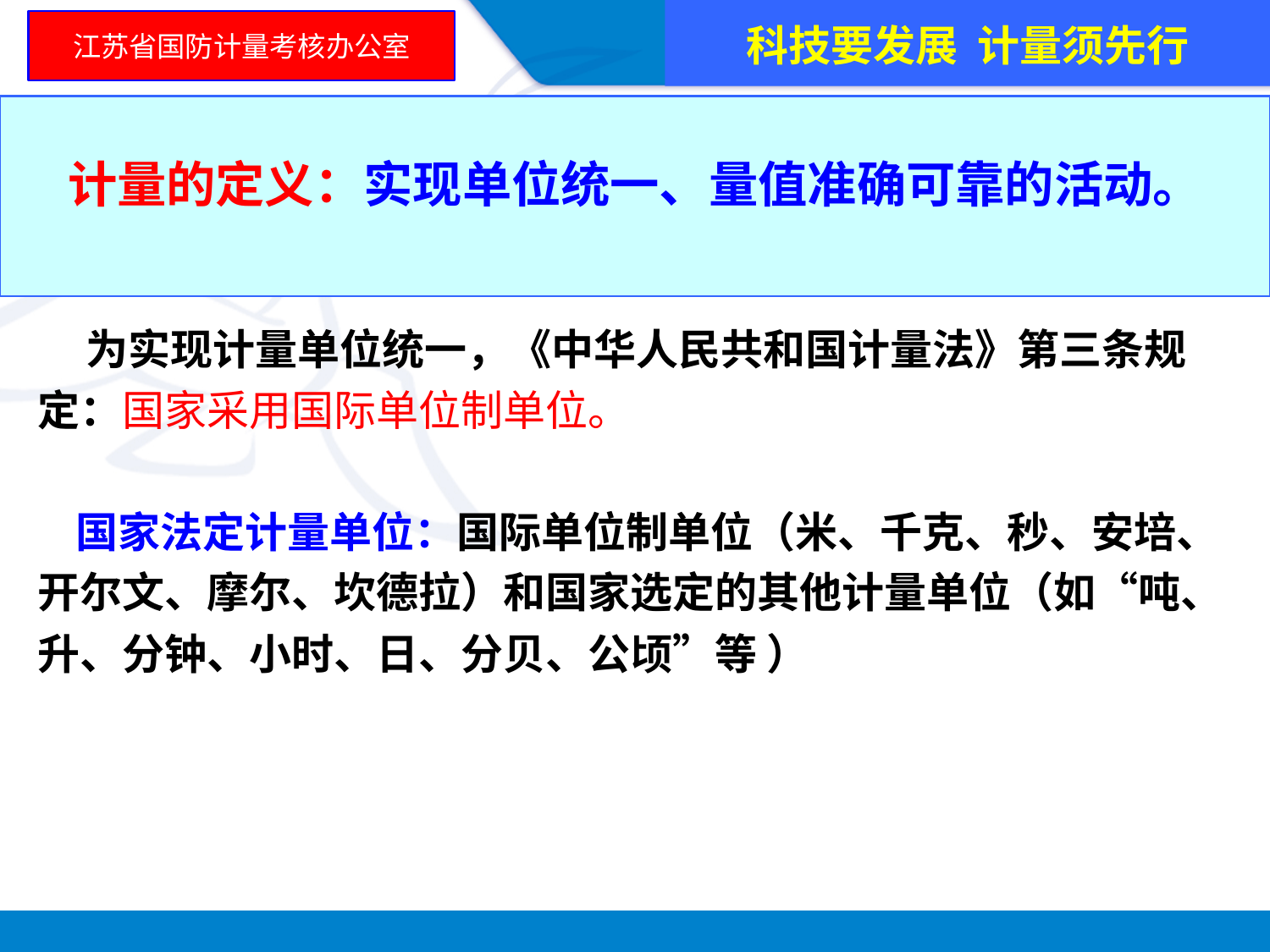

科技要发展  计量须先行
江苏省国防计量考核办公室

计量的定义：实现单位统一、量值准确可靠的活动。

    为实现计量单位统一，《中华人民共和国计量法》第三条规定：国家采用国际单位制单位。
    国家法定计量单位：国际单位制单位（米、千克、秒、安培、开尔文、摩尔、坎德拉）和国家选定的其他计量单位（如“吨、升、分钟、小时、日、分贝、公顷”等 ）